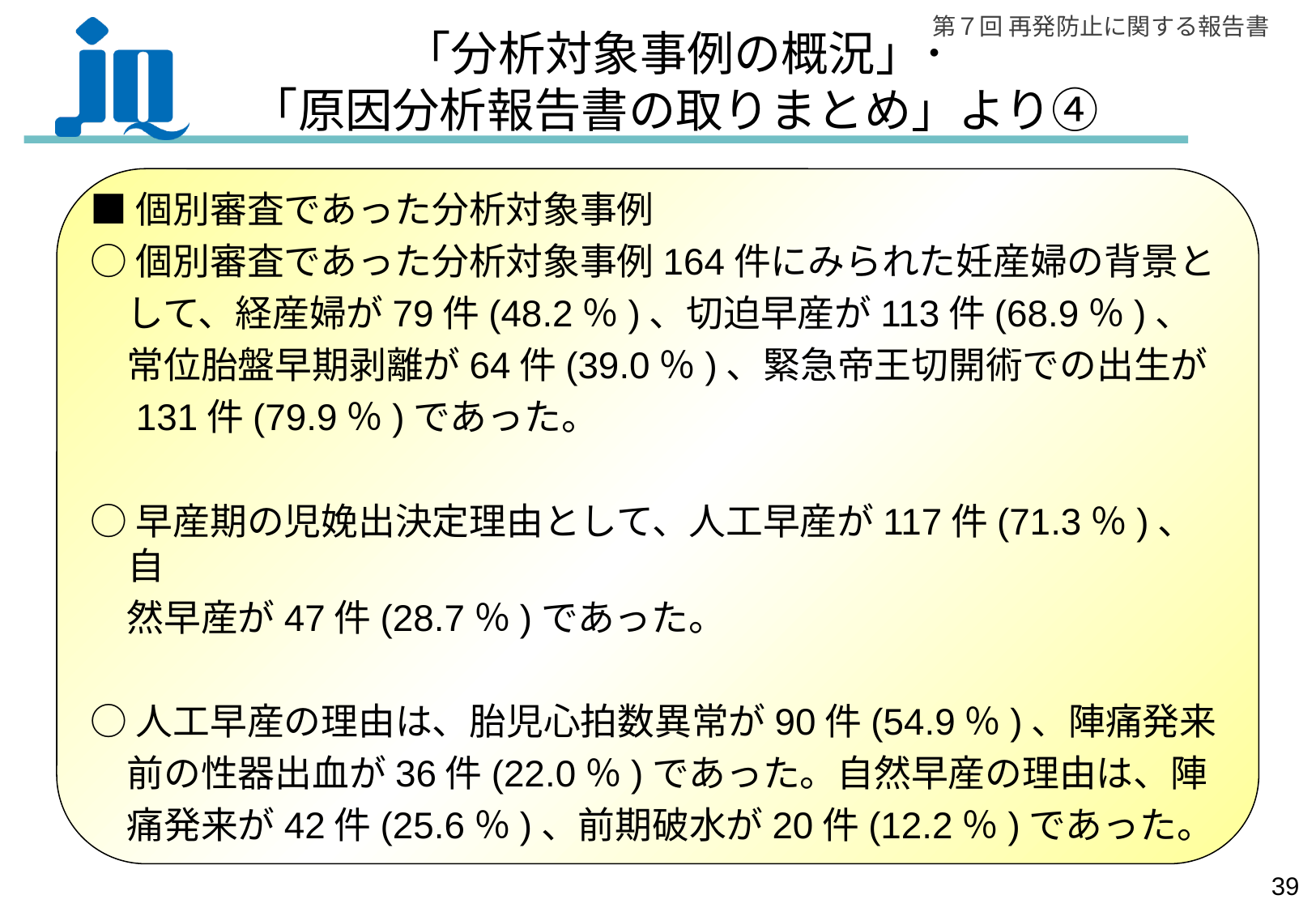

# 「分析対象事例の概況」･ 「原因分析報告書の取りまとめ」より④
■個別審査であった分析対象事例
○個別審査であった分析対象事例164件にみられた妊産婦の背景と
　して、経産婦が79件(48.2％)、切迫早産が113件(68.9％)、
　常位胎盤早期剥離が64件(39.0％)、緊急帝王切開術での出生が
　131件(79.9％)であった。

○早産期の児娩出決定理由として、人工早産が117件(71.3％)、自
　然早産が47件(28.7％)であった。

○人工早産の理由は、胎児心拍数異常が90件(54.9％)、陣痛発来
　前の性器出血が36件(22.0％)であった。自然早産の理由は、陣
　痛発来が42件(25.6％)、前期破水が20件(12.2％)であった。
39